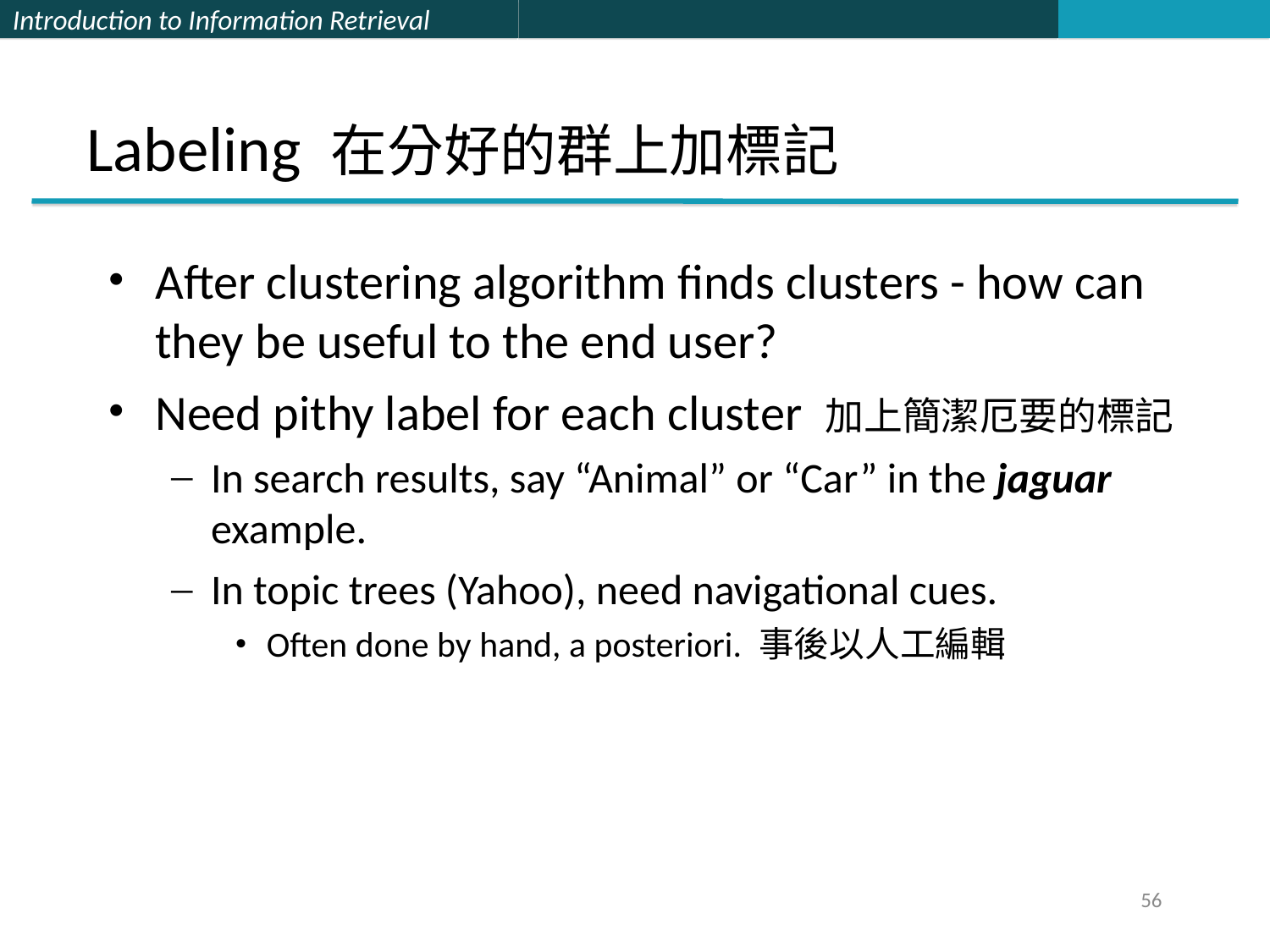

# Labeling 在分好的群上加標記
After clustering algorithm finds clusters - how can they be useful to the end user?
Need pithy label for each cluster 加上簡潔厄要的標記
In search results, say “Animal” or “Car” in the jaguar example.
In topic trees (Yahoo), need navigational cues.
Often done by hand, a posteriori. 事後以人工編輯
56